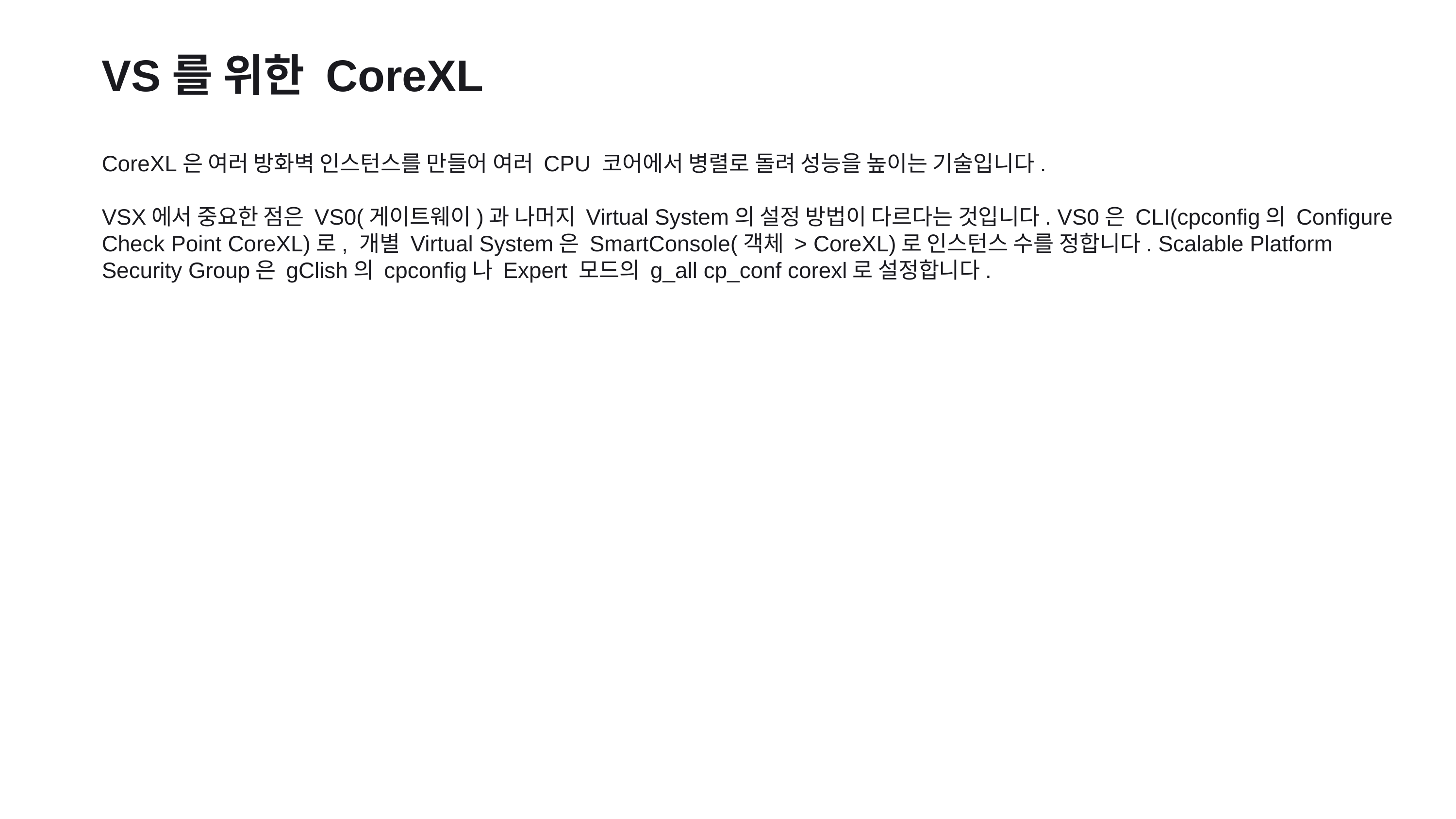

VS를 위한 CoreXL
CoreXL은 여러 방화벽 인스턴스를 만들어 여러 CPU 코어에서 병렬로 돌려 성능을 높이는 기술입니다.

VSX에서 중요한 점은 VS0(게이트웨이)과 나머지 Virtual System의 설정 방법이 다르다는 것입니다. VS0은 CLI(cpconfig의 Configure Check Point CoreXL)로, 개별 Virtual System은 SmartConsole(객체 > CoreXL)로 인스턴스 수를 정합니다. Scalable Platform Security Group은 gClish의 cpconfig나 Expert 모드의 g_all cp_conf corexl로 설정합니다.